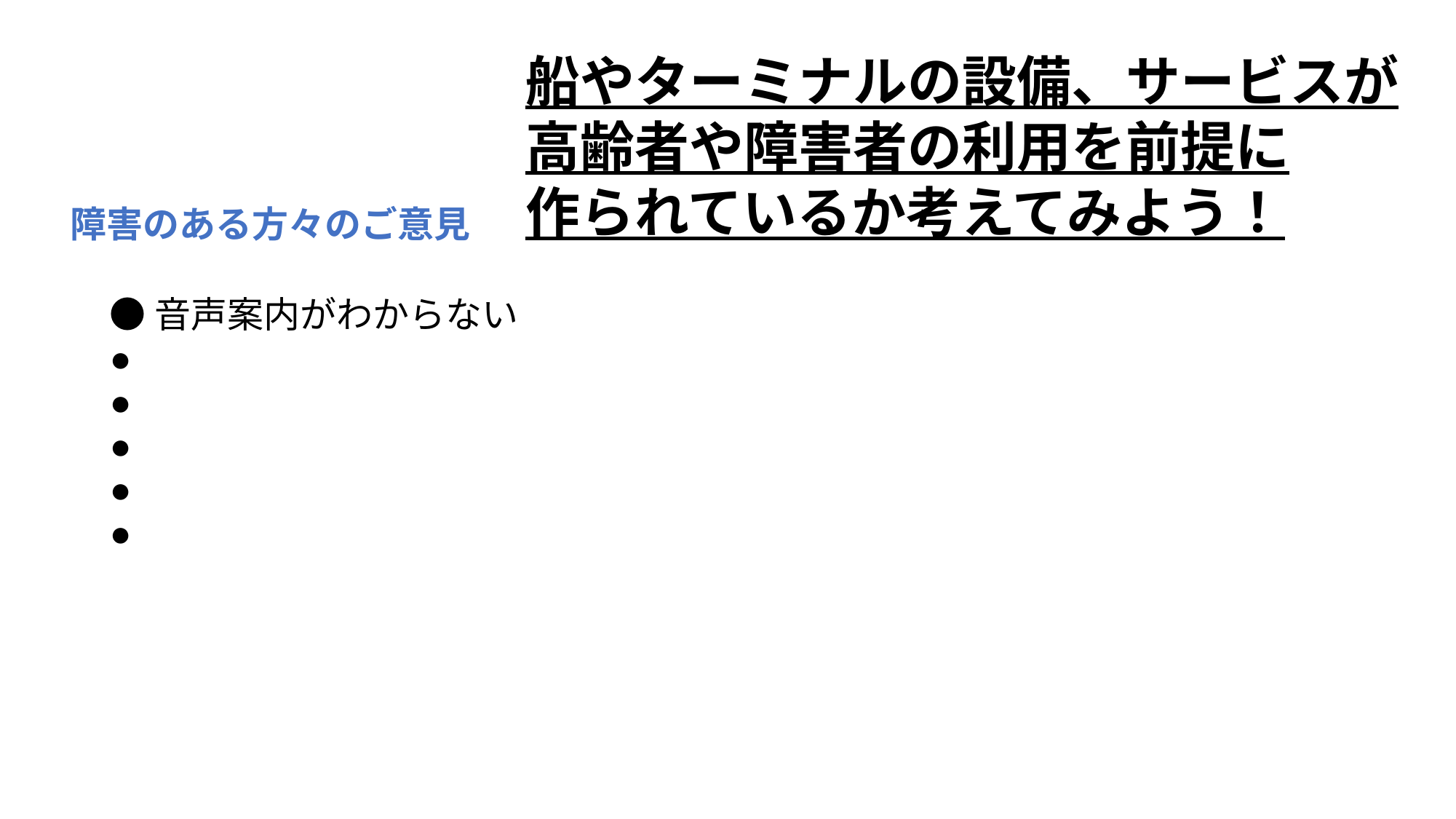

船やターミナルの設備、サービスが
高齢者や障害者の利用を前提に
作られているか考えてみよう！
障害のある方々のご意見
●音声案内がわからない
●
●
●
●
●